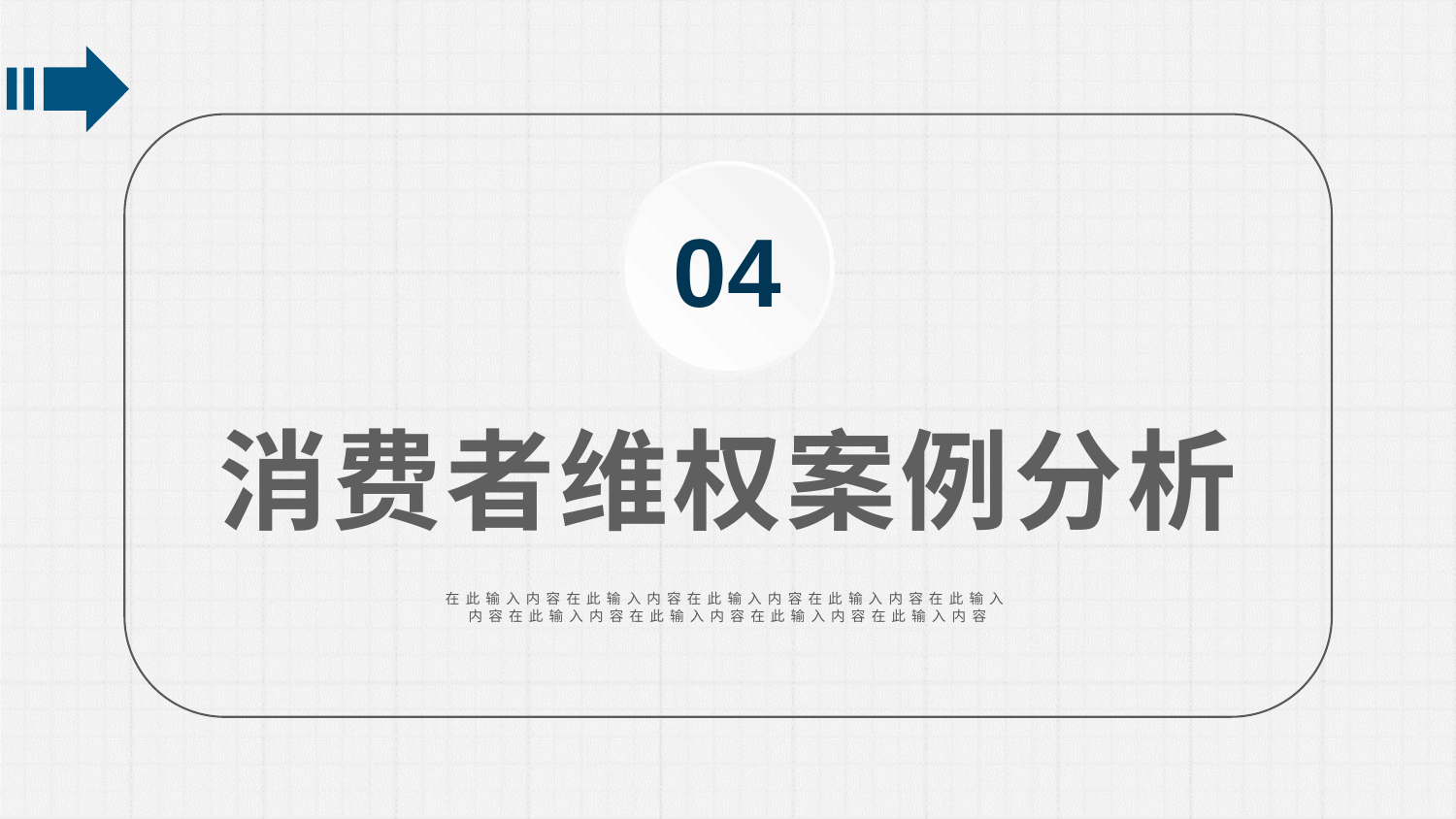

04
消费者维权案例分析
在此输入内容在此输入内容在此输入内容在此输入内容在此输入内容在此输入内容在此输入内容在此输入内容在此输入内容